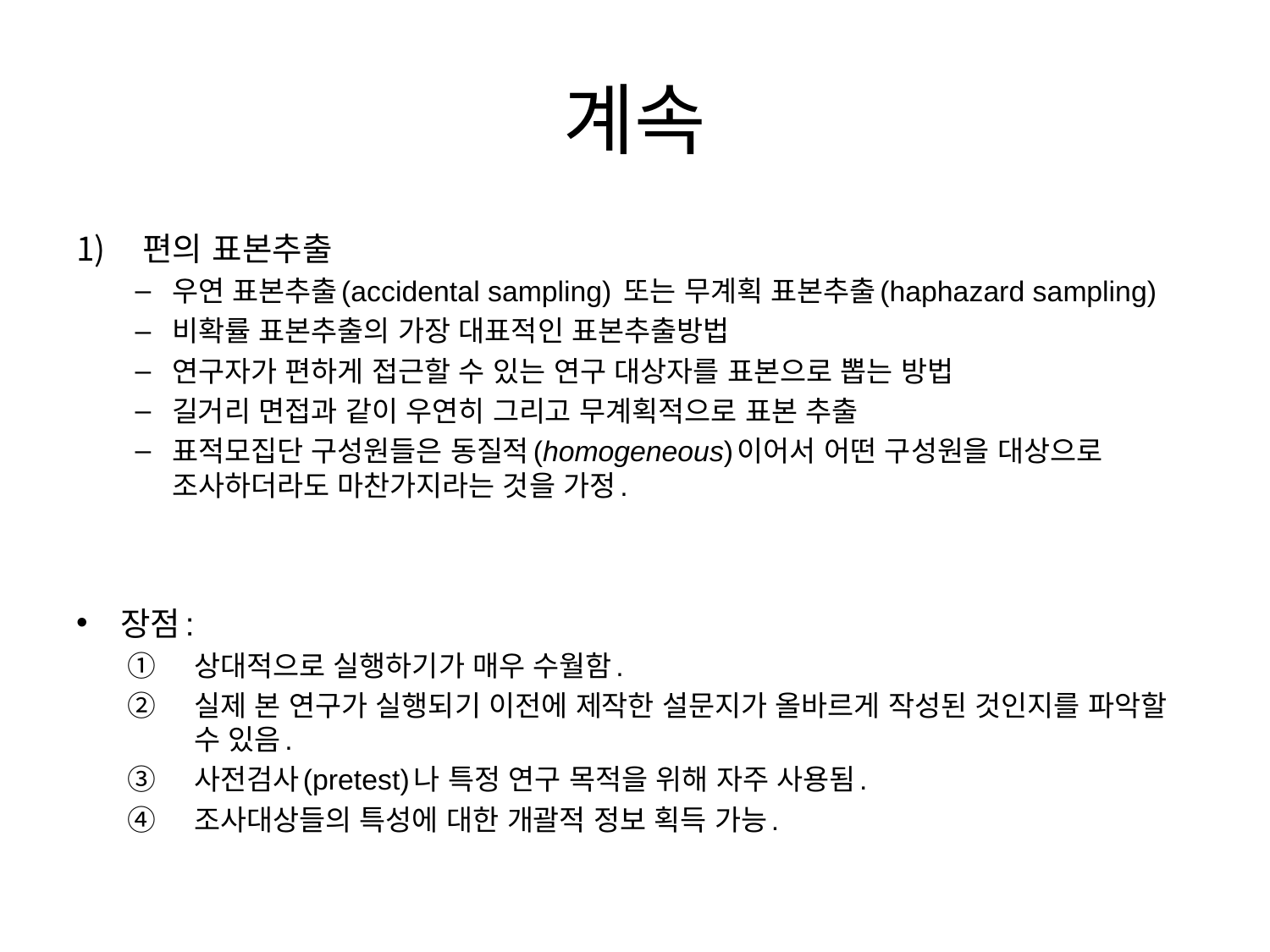

# 계속
편의 표본추출
우연 표본추출(accidental sampling) 또는 무계획 표본추출(haphazard sampling)
비확률 표본추출의 가장 대표적인 표본추출방법
연구자가 편하게 접근할 수 있는 연구 대상자를 표본으로 뽑는 방법
길거리 면접과 같이 우연히 그리고 무계획적으로 표본 추출
표적모집단 구성원들은 동질적(homogeneous)이어서 어떤 구성원을 대상으로 조사하더라도 마찬가지라는 것을 가정.

장점:
상대적으로 실행하기가 매우 수월함.
실제 본 연구가 실행되기 이전에 제작한 설문지가 올바르게 작성된 것인지를 파악할 수 있음.
사전검사(pretest)나 특정 연구 목적을 위해 자주 사용됨.
조사대상들의 특성에 대한 개괄적 정보 획득 가능.